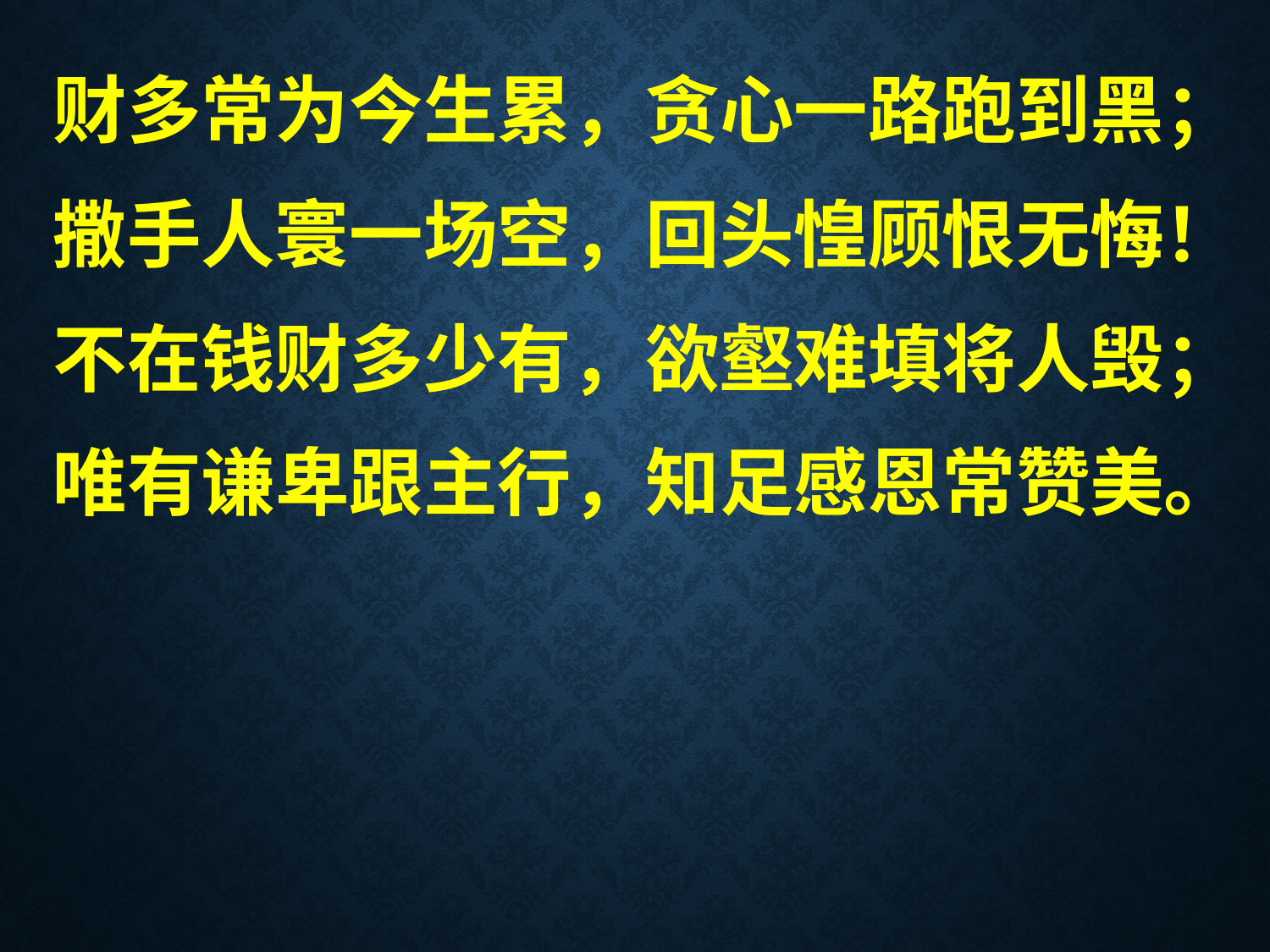

财多常为今生累，贪心一路跑到黑；
撒手人寰一场空，回头惶顾恨无悔！
不在钱财多少有，欲壑难填将人毁；
唯有谦卑跟主行，知足感恩常赞美。